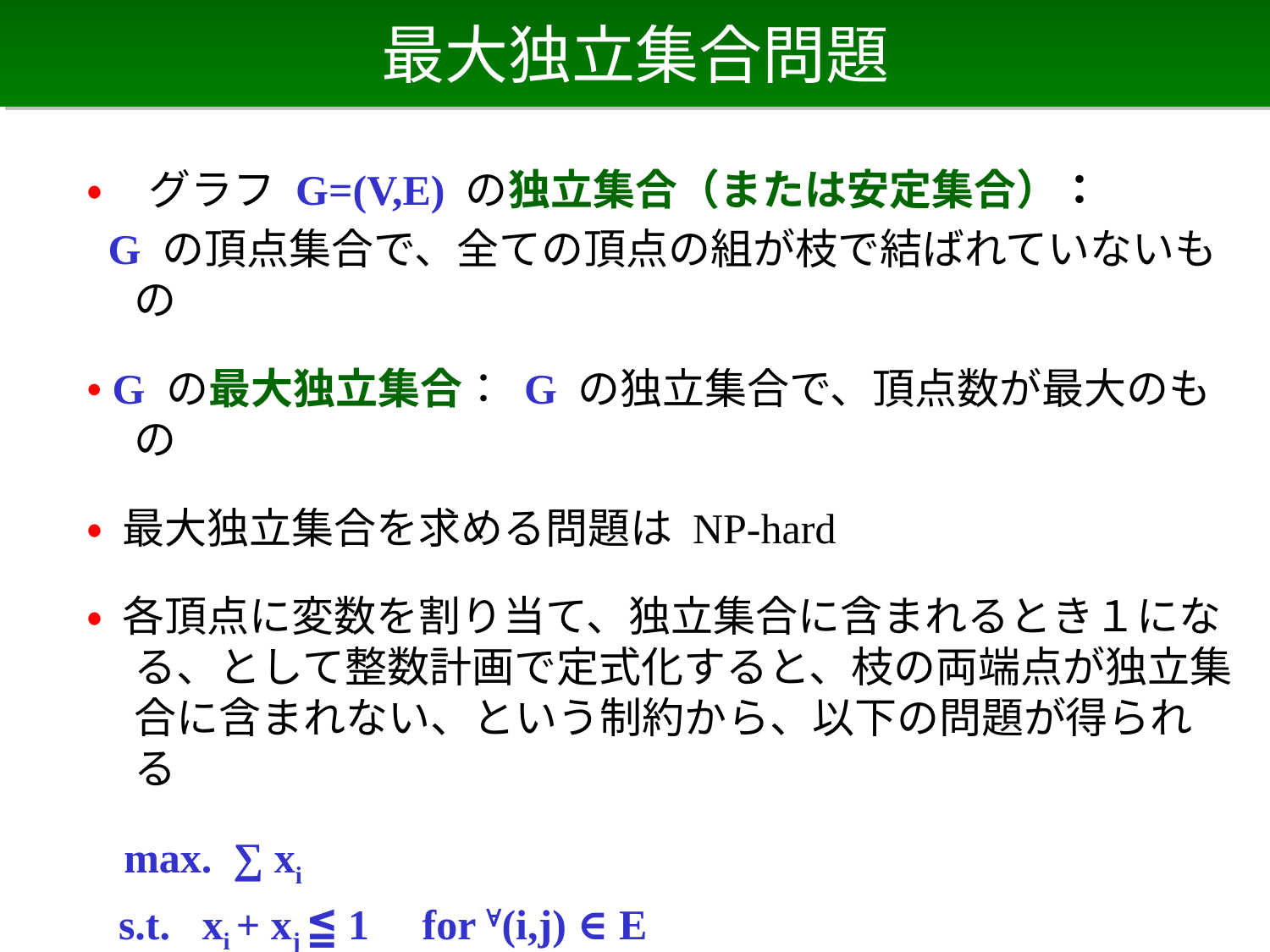

# 最大独立集合問題
• グラフ G=(V,E) の独立集合（または安定集合）：
  G の頂点集合で、全ての頂点の組が枝で結ばれていないもの

• G の最大独立集合： G の独立集合で、頂点数が最大のもの

• 最大独立集合を求める問題は NP-hard

• 各頂点に変数を割り当て、独立集合に含まれるとき１になる、として整数計画で定式化すると、枝の両端点が独立集合に含まれない、という制約から、以下の問題が得られる

    max.  ∑ xi
   s.t.   xi + xj ≦ 1     for ∀(i,j) ∈ E
      xi ∈ {0,1}